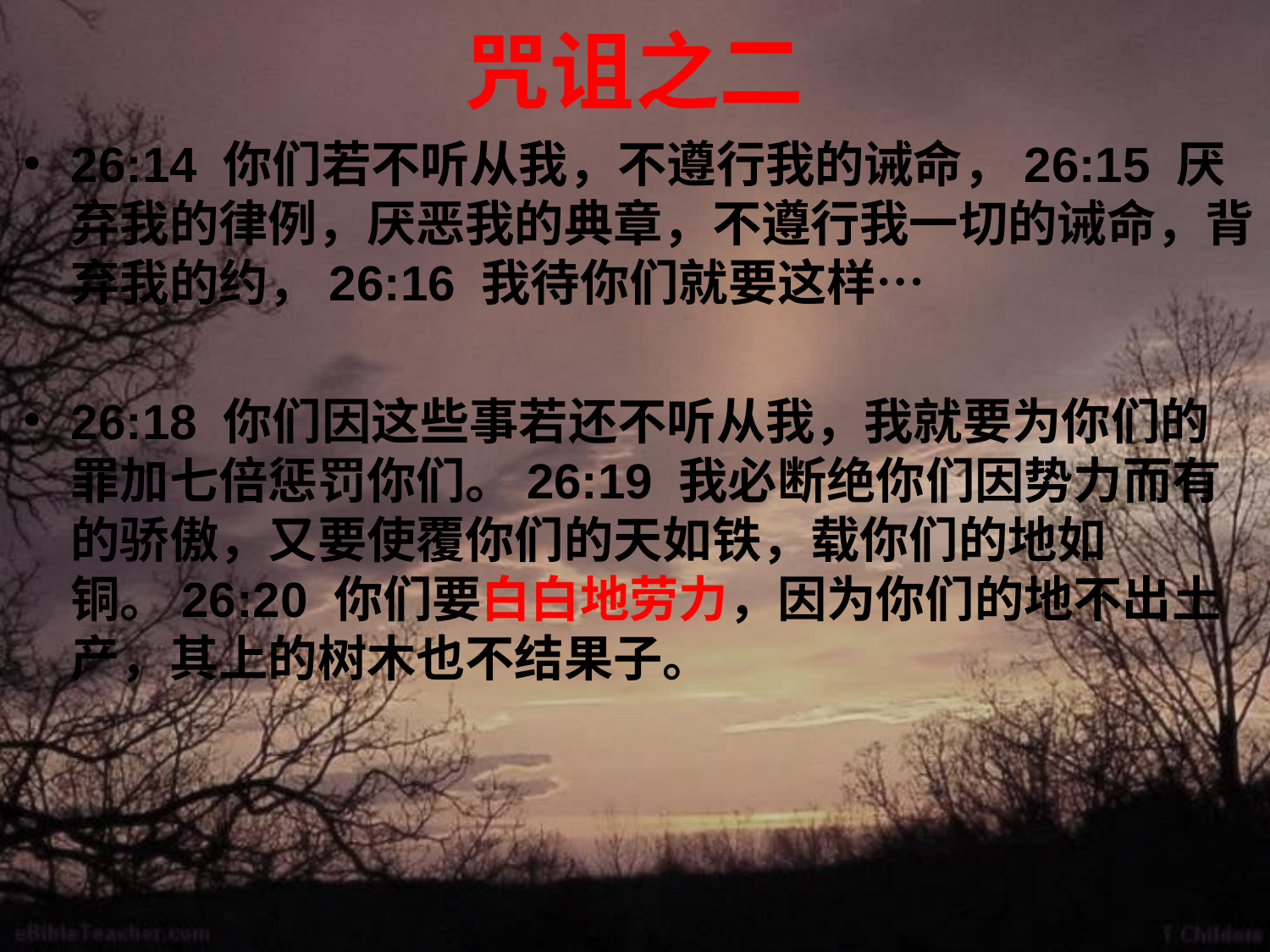

# 咒诅之二
26:14 你们若不听从我，不遵行我的诫命，26:15 厌弃我的律例，厌恶我的典章，不遵行我一切的诫命，背弃我的约，26:16 我待你们就要这样…

26:18 你们因这些事若还不听从我，我就要为你们的罪加七倍惩罚你们。26:19 我必断绝你们因势力而有的骄傲，又要使覆你们的天如铁，载你们的地如铜。26:20 你们要白白地劳力，因为你们的地不出土产，其上的树木也不结果子。